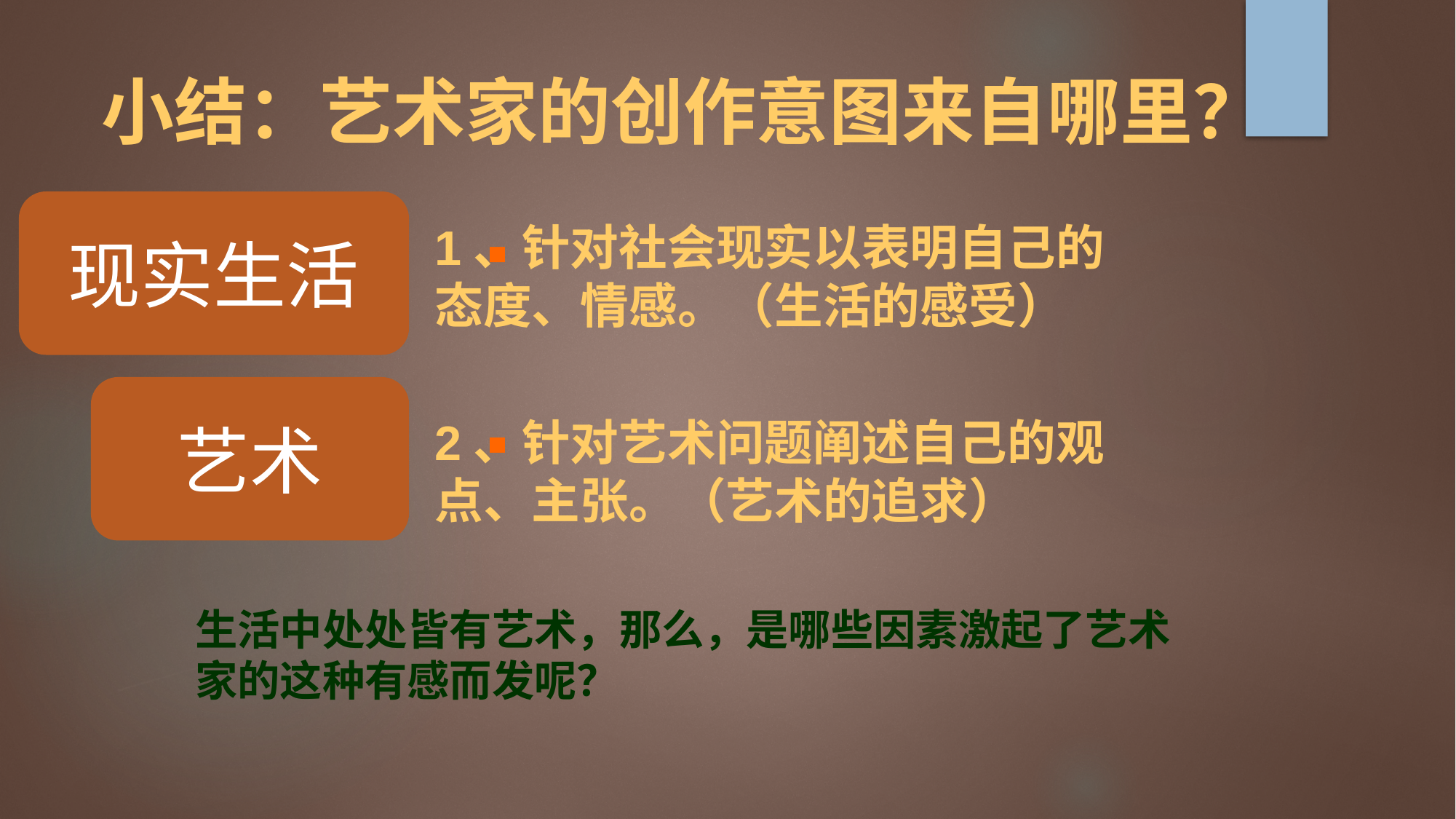

小结：艺术家的创作意图来自哪里？
现实生活
1、针对社会现实以表明自己的态度、情感。（生活的感受）
■
艺术
2、针对艺术问题阐述自己的观点、主张。（艺术的追求）
■
生活中处处皆有艺术，那么，是哪些因素激起了艺术家的这种有感而发呢？